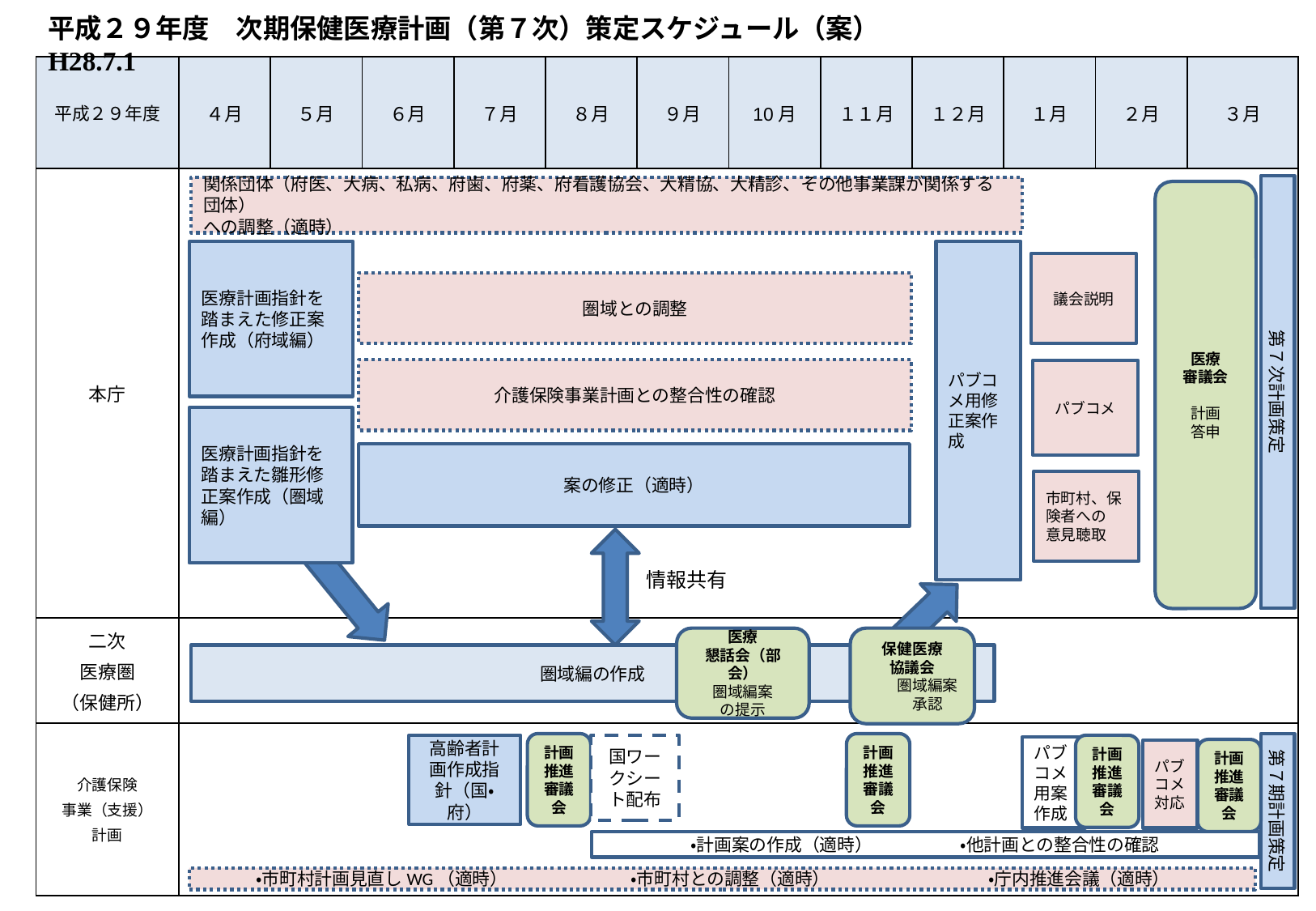

平成２９年度　次期保健医療計画（第７次）策定スケジュール（案）                                                           H28.7.1
| 平成２９年度 | ４月 | ５月 | ６月 | ７月 | ８月 | ９月 | 10月 | １１月 | １２月 | １月 | ２月 | ３月 |
| --- | --- | --- | --- | --- | --- | --- | --- | --- | --- | --- | --- | --- |
| 本庁 |  |  |  |  |  |  |  |  |  |  |  |  |
| 二次 医療圏 （保健所） |  |  |  |  |  |  |  |  |  |  |  |  |
| 介護保険 事業（支援） 計画 |  |  |  |  |  |  |  |  |  |  |  |  |
第７次計画策定
関係団体（府医、大病、私病、府歯、府薬、府看護協会、大精協、大精診、その他事業課が関係する団体）
への調整（適時）
医療
審議会

計画
答申
医療計画指針を踏まえた修正案
作成（府域編）
パブコメ用修正案作成
議会説明
圏域との調整
介護保険事業計画との整合性の確認
パブコメ
医療計画指針を踏まえた雛形修正案作成（圏域編）
案の修正（適時）
市町村、保険者への
意見聴取

情報共有

医療
懇話会（部会）
圏域編案
の提示
保健医療
協議会
　　圏域編案
　　　承認
圏域編の作成
計画推進審議会
第７期計画策定
計画推進審議会
計画推進審議会
高齢者計画作成指針（国・府）
国ワークシート配布
パブコメ用案作成
計画推進審議会
パブコメ対応
・計画案の作成（適時）　　　　　・他計画との整合性の確認
・市町村計画見直しWG（適時）　　　　　　　・市町村との調整（適時）　　　　　　　　　・庁内推進会議（適時）